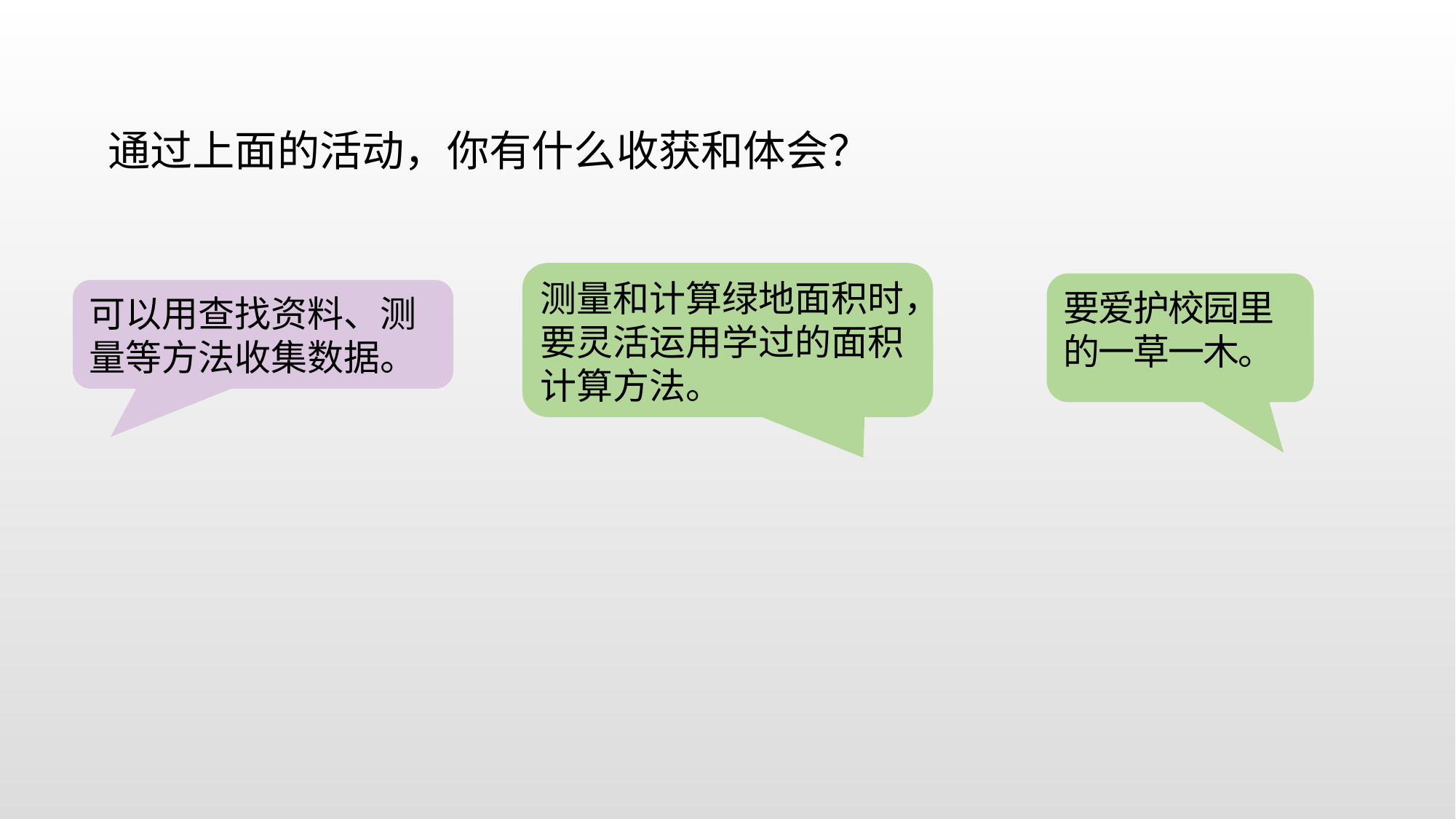

通过上面的活动，你有什么收获和体会？
测量和计算绿地面积时，要灵活运用学过的面积计算方法。
要爱护校园里的一草一木。
可以用查找资料、测量等方法收集数据。